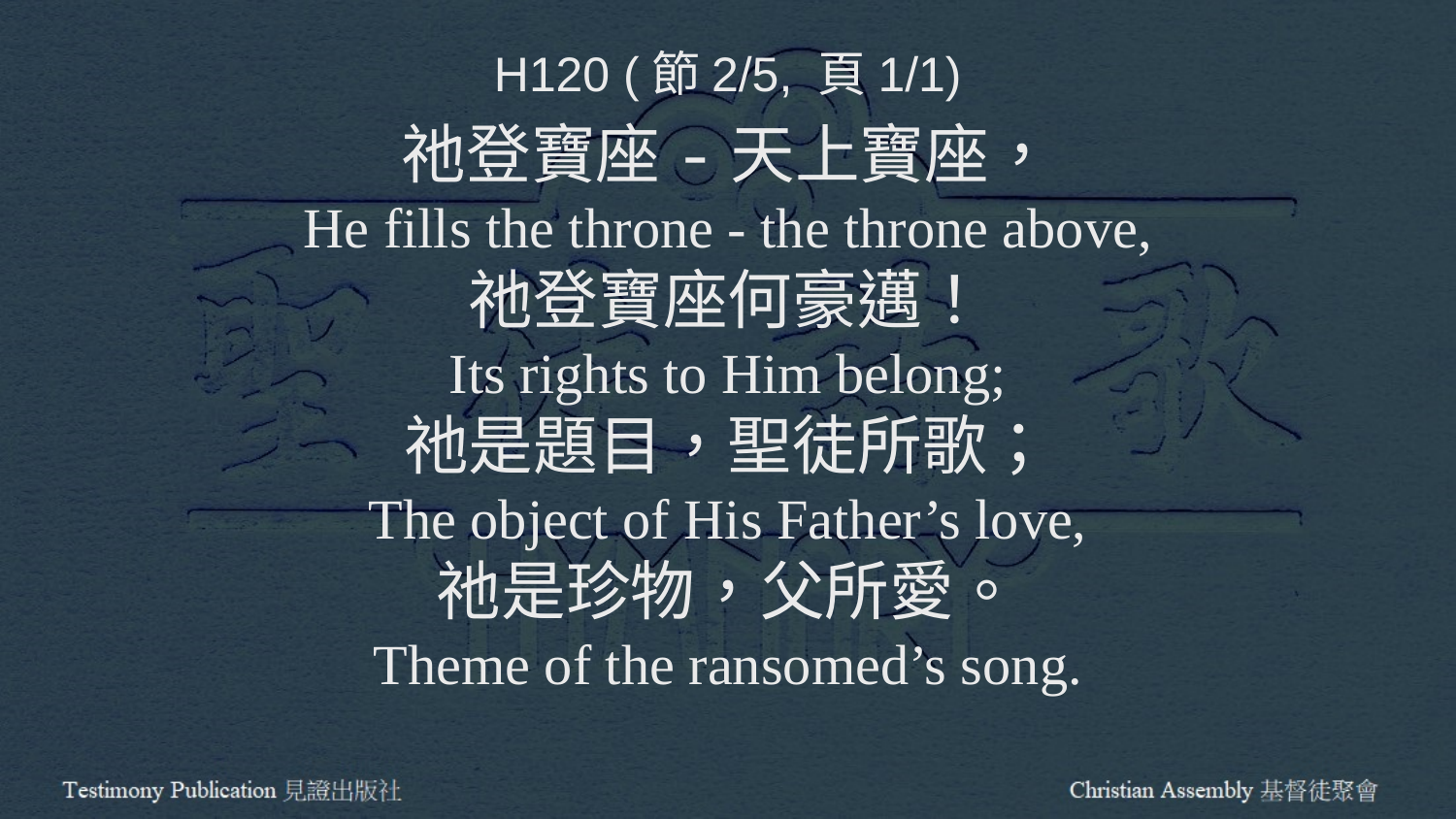

H120 (節2/5, 頁1/1)
祂登寶座-天上寶座，
He fills the throne - the throne above,
祂登寶座何豪邁！
Its rights to Him belong;
祂是題目，聖徒所歌；
The object of His Father’s love,
祂是珍物，父所愛。
Theme of the ransomed’s song.